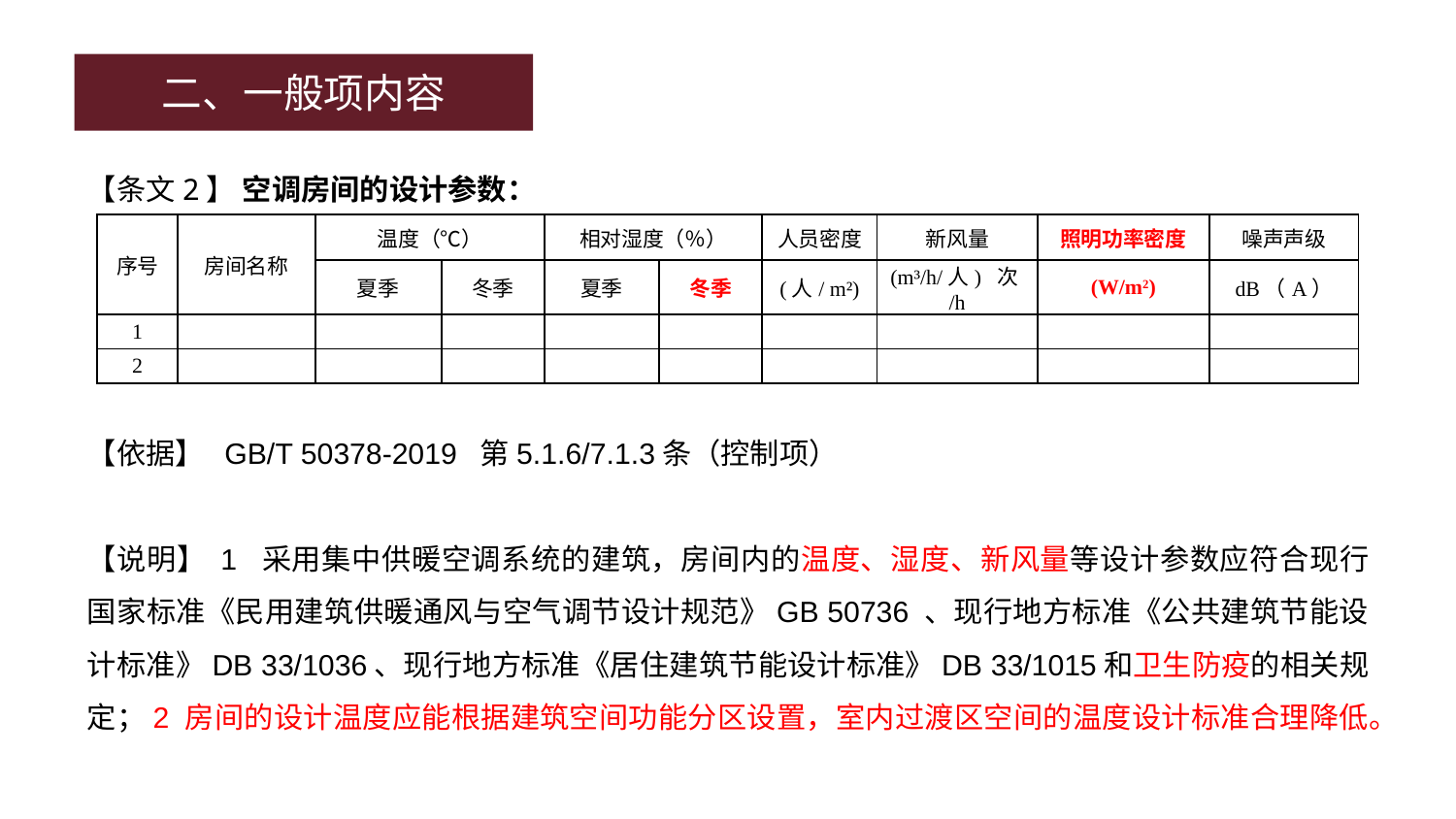

二、一般项内容
【条文2】 空调房间的设计参数：

【依据】  GB/T 50378-2019  第5.1.6/7.1.3条（控制项）

【说明】 1  采用集中供暖空调系统的建筑，房间内的温度、湿度、新风量等设计参数应符合现行国家标准《民用建筑供暖通风与空气调节设计规范》GB 50736 、现行地方标准《公共建筑节能设计标准》DB 33/1036、现行地方标准《居住建筑节能设计标准》DB 33/1015和卫生防疫的相关规定；2 房间的设计温度应能根据建筑空间功能分区设置，室内过渡区空间的温度设计标准合理降低。

| 序号 | 房间名称 | 温度（℃） |  | 相对湿度（％） |  | 人员密度 | 新风量 | 照明功率密度 | 噪声声级 |
| --- | --- | --- | --- | --- | --- | --- | --- | --- | --- |
|  |  | 夏季 | 冬季 | 夏季 | 冬季 | (人/ m²) | (m³/h/人) 次/h | (W/m2) | dB（A） |
| 1 |  |  |  |  |  |  |  |  |  |
| 2 |  |  |  |  |  |  |  |  |  |